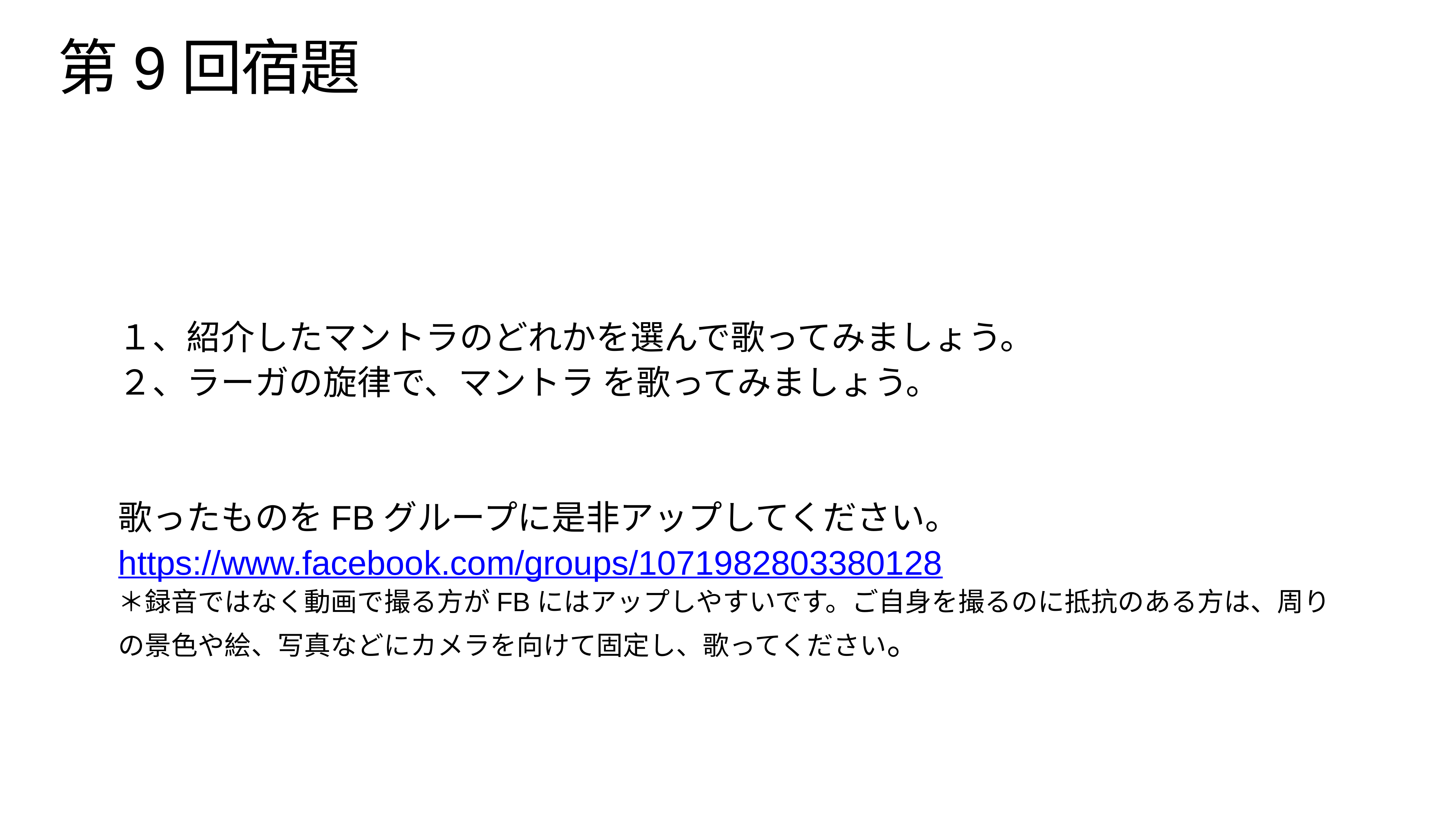

第9回宿題

１、紹介したマントラのどれかを選んで歌ってみましょう。
２、ラーガの旋律で、マントラ を歌ってみましょう。

歌ったものをFBグループに是非アップしてください。
https://www.facebook.com/groups/1071982803380128
＊録音ではなく動画で撮る方がFBにはアップしやすいです。ご自身を撮るのに抵抗のある方は、周りの景色や絵、写真などにカメラを向けて固定し、歌ってください。